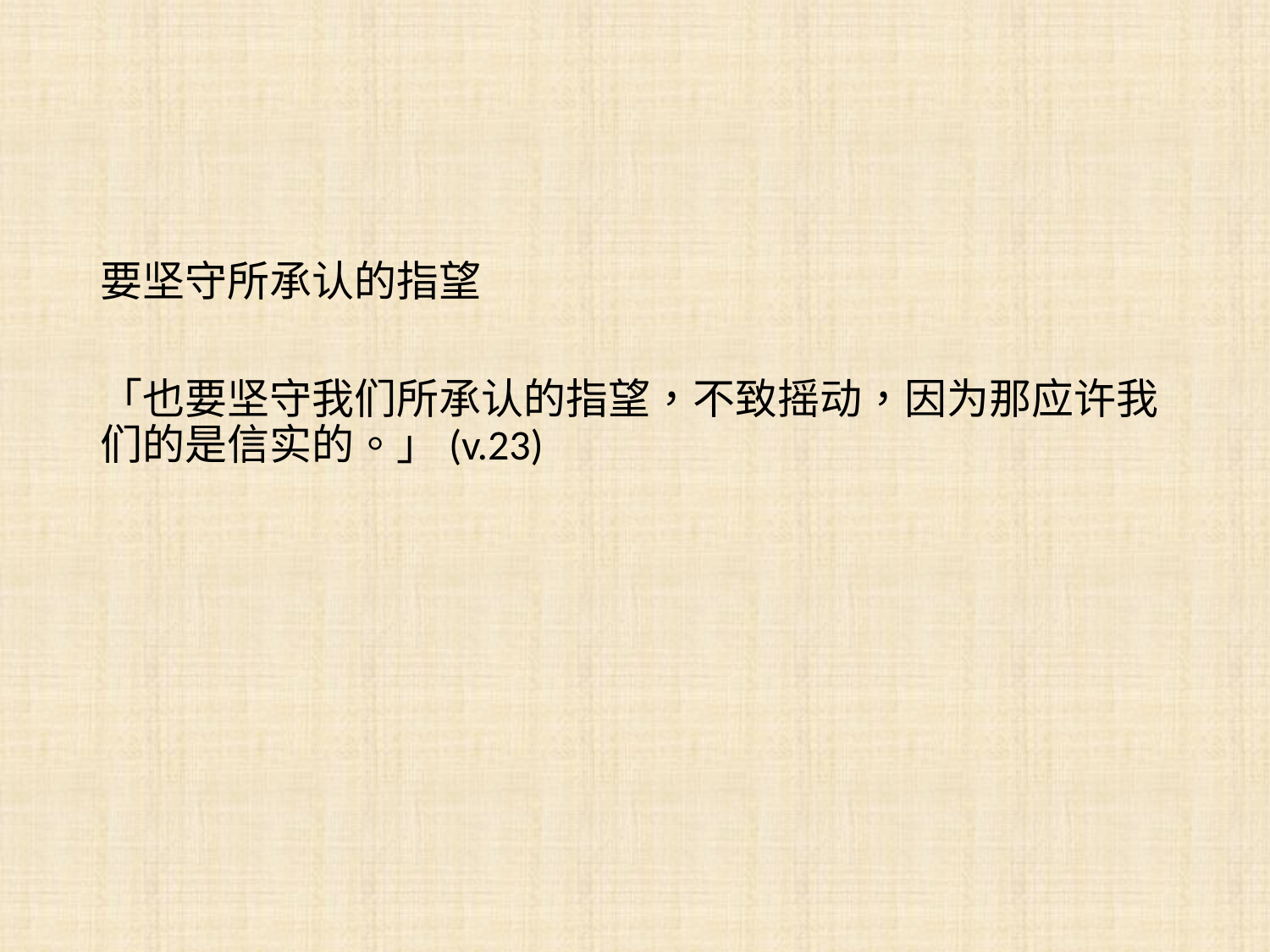

#
要坚守所承认的指望

「也要坚守我们所承认的指望，不致摇动，因为那应许我们的是信实的。」(v.23)